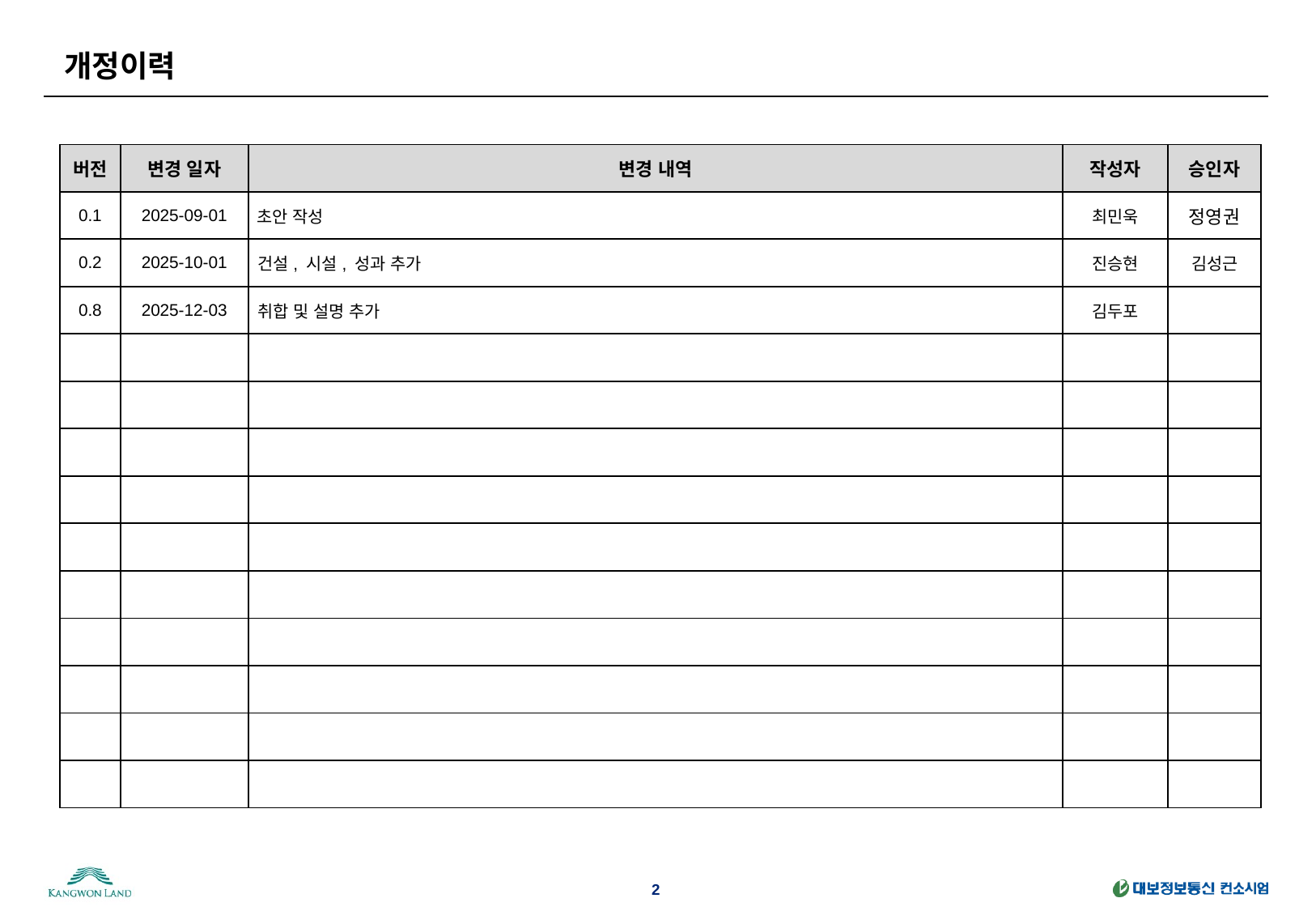

# 개정이력
| 버전 | 변경 일자 | 변경 내역 | 작성자 | 승인자 |
| --- | --- | --- | --- | --- |
| 0.1 | 2025-09-01 | 초안 작성 | 최민욱 | 정영권 |
| 0.2 | 2025-10-01 | 건설, 시설, 성과 추가 | 진승현 | 김성근 |
| 0.8 | 2025-12-03 | 취합 및 설명 추가 | 김두포 |  |
|  |  |  |  |  |
|  |  |  |  |  |
|  |  |  |  |  |
|  |  |  |  |  |
|  |  |  |  |  |
|  |  |  |  |  |
|  |  |  |  |  |
|  |  |  |  |  |
|  |  |  |  |  |
|  |  |  |  |  |
2